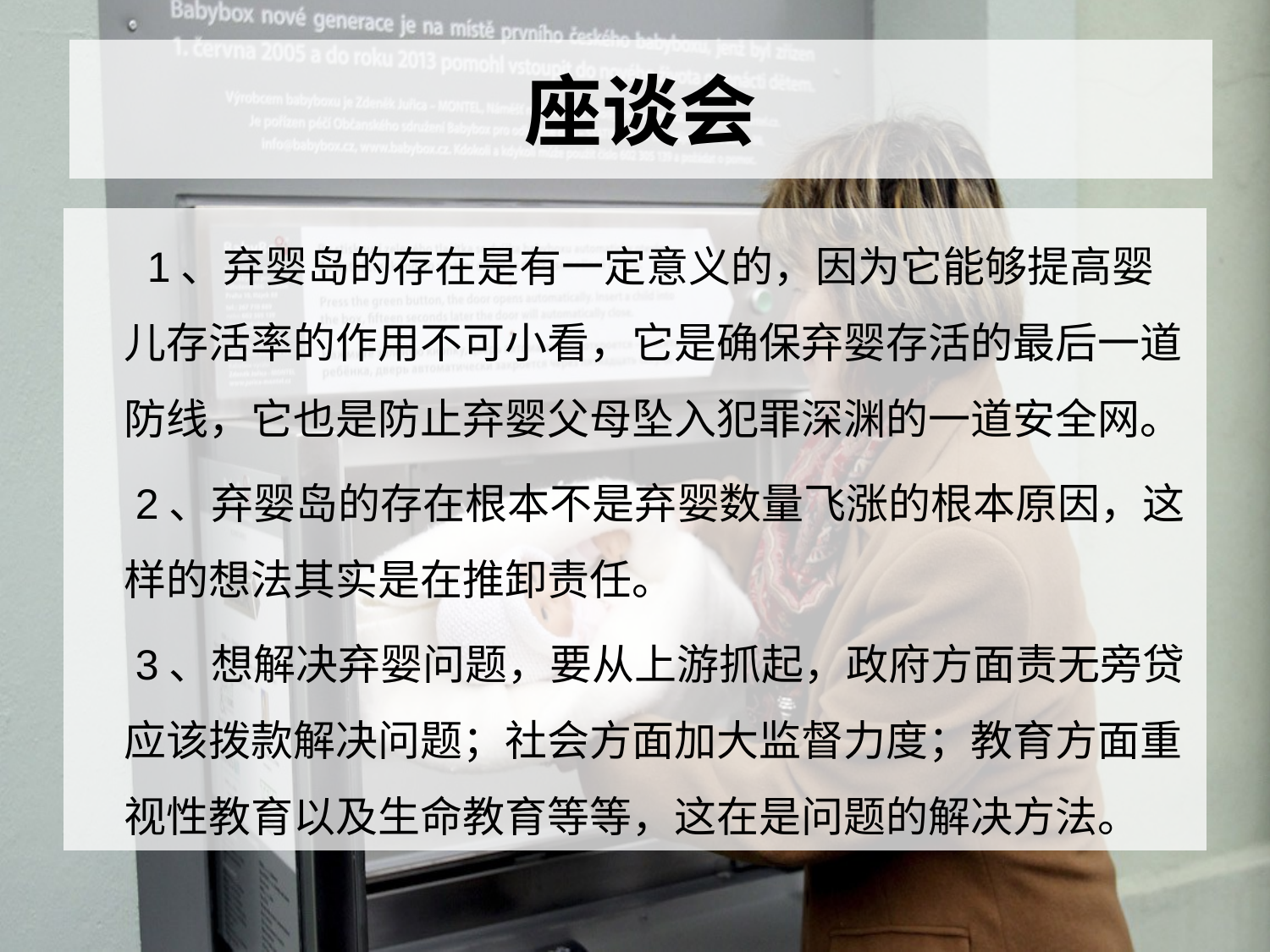

# 座谈会
      1、弃婴岛的存在是有一定意义的，因为它能够提高婴儿存活率的作用不可小看，它是确保弃婴存活的最后一道防线，它也是防止弃婴父母坠入犯罪深渊的一道安全网。
     2、弃婴岛的存在根本不是弃婴数量飞涨的根本原因，这样的想法其实是在推卸责任。
     3、想解决弃婴问题，要从上游抓起，政府方面责无旁贷应该拨款解决问题；社会方面加大监督力度；教育方面重视性教育以及生命教育等等，这在是问题的解决方法。